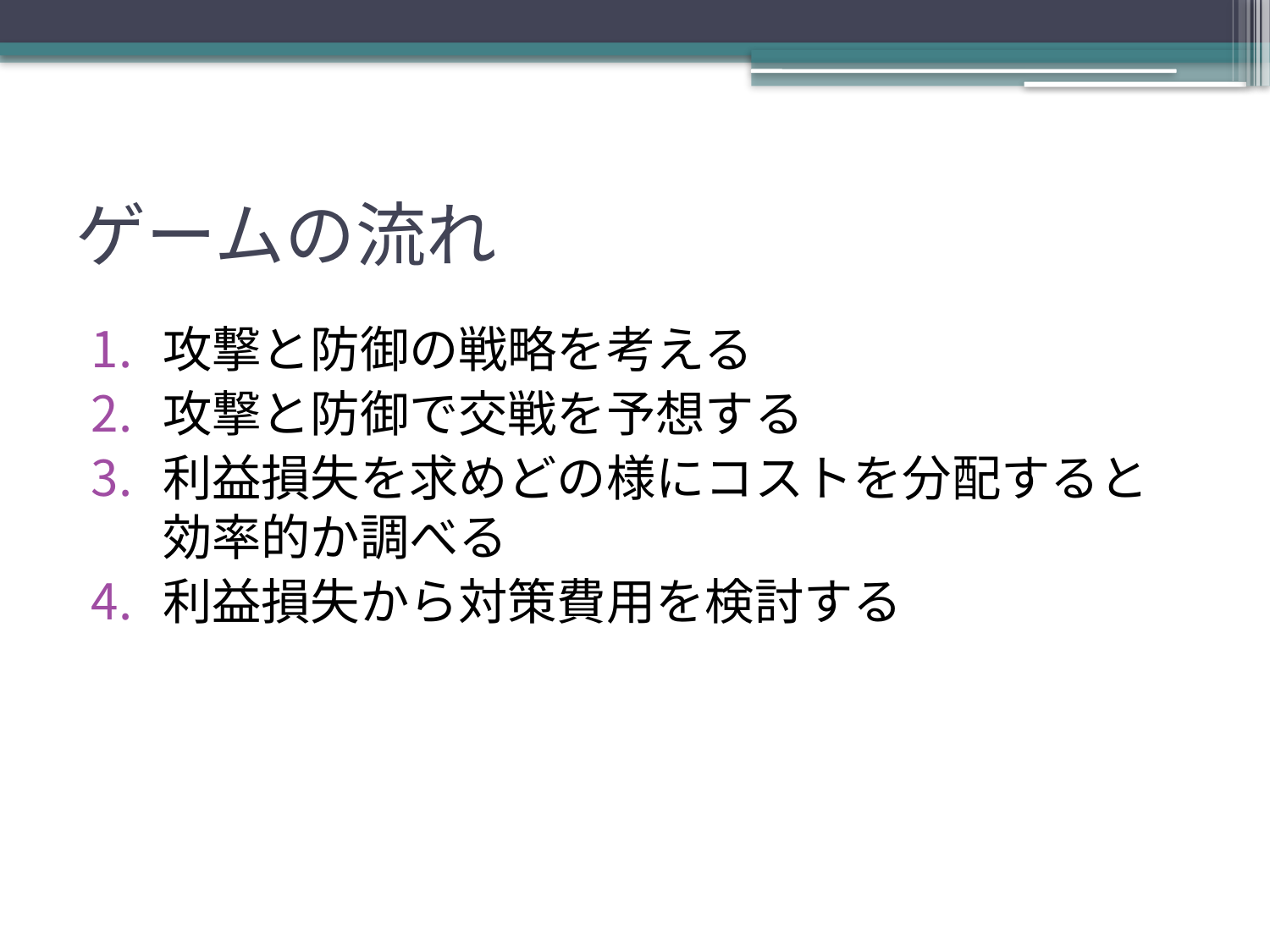

# ゲームの流れ
攻撃と防御の戦略を考える
攻撃と防御で交戦を予想する
利益損失を求めどの様にコストを分配すると効率的か調べる
利益損失から対策費用を検討する